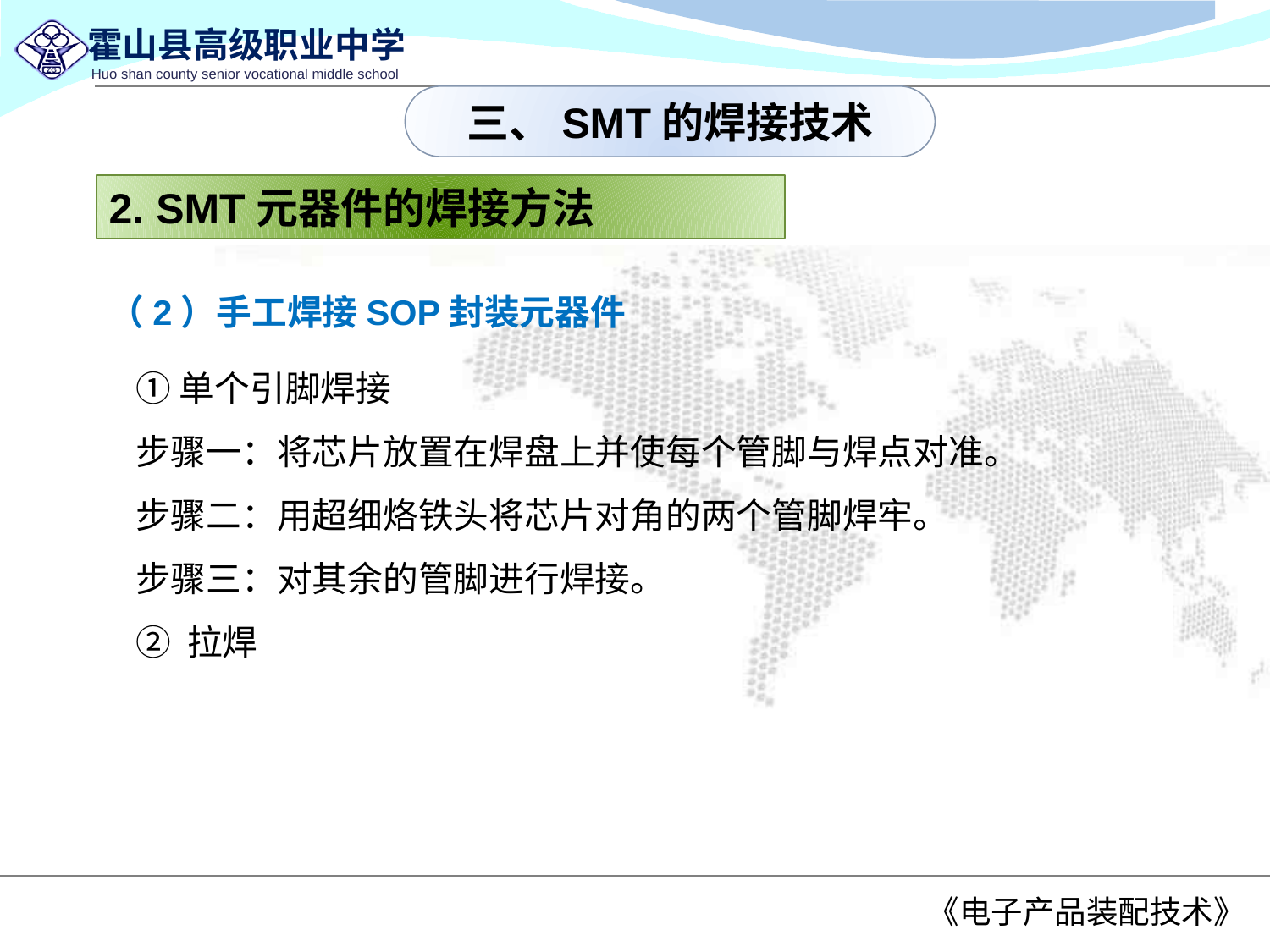

三、SMT的焊接技术
2. SMT元器件的焊接方法
（2）手工焊接SOP封装元器件
①单个引脚焊接
步骤一：将芯片放置在焊盘上并使每个管脚与焊点对准。
步骤二：用超细烙铁头将芯片对角的两个管脚焊牢。
步骤三：对其余的管脚进行焊接。
② 拉焊